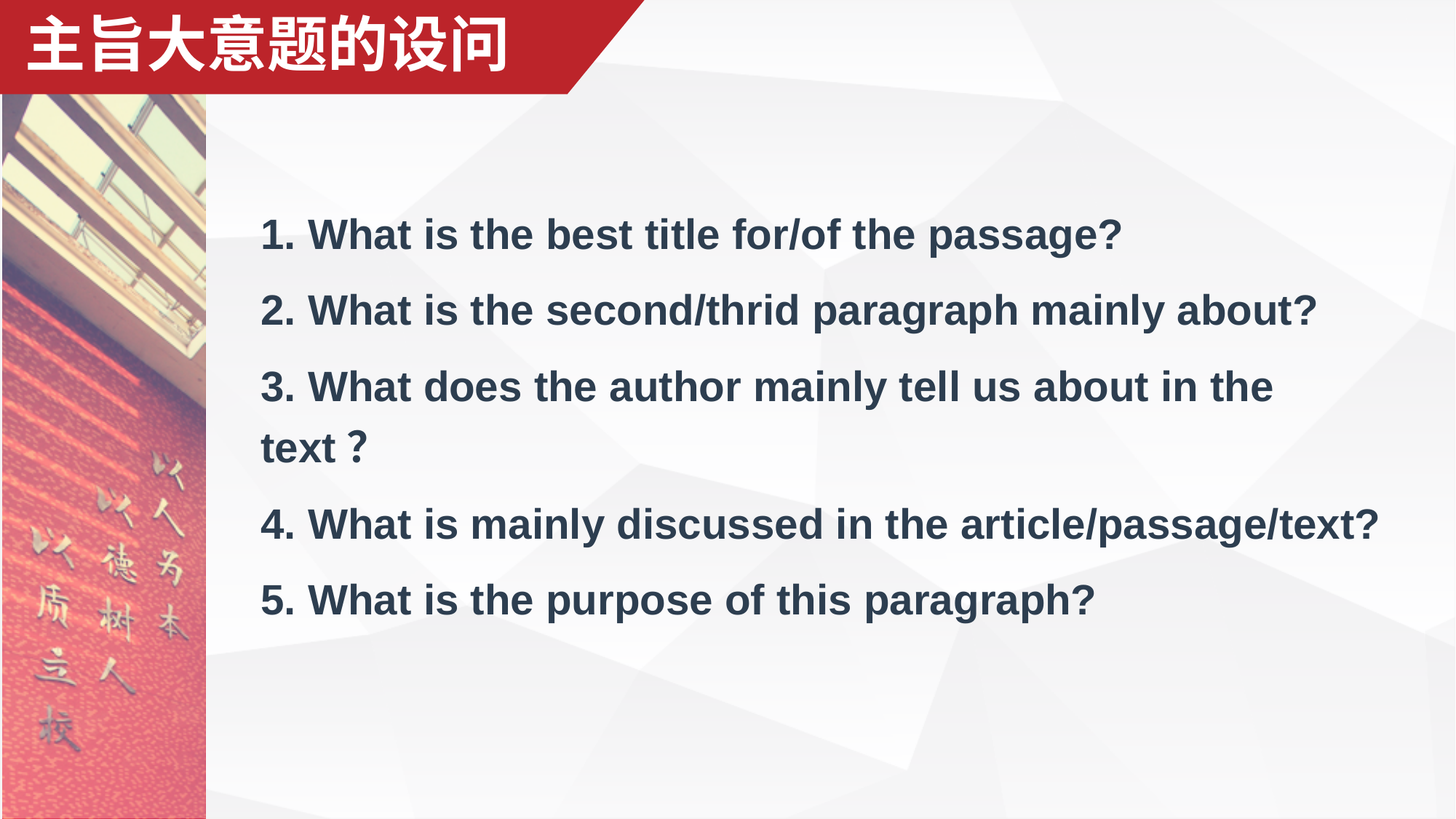

# 主旨大意题的设问
1. What is the best title for/of the passage?
2. What is the second/thrid paragraph mainly about?
3. What does the author mainly tell us about in the text？
4. What is mainly discussed in the article/passage/text?
5. What is the purpose of this paragraph?